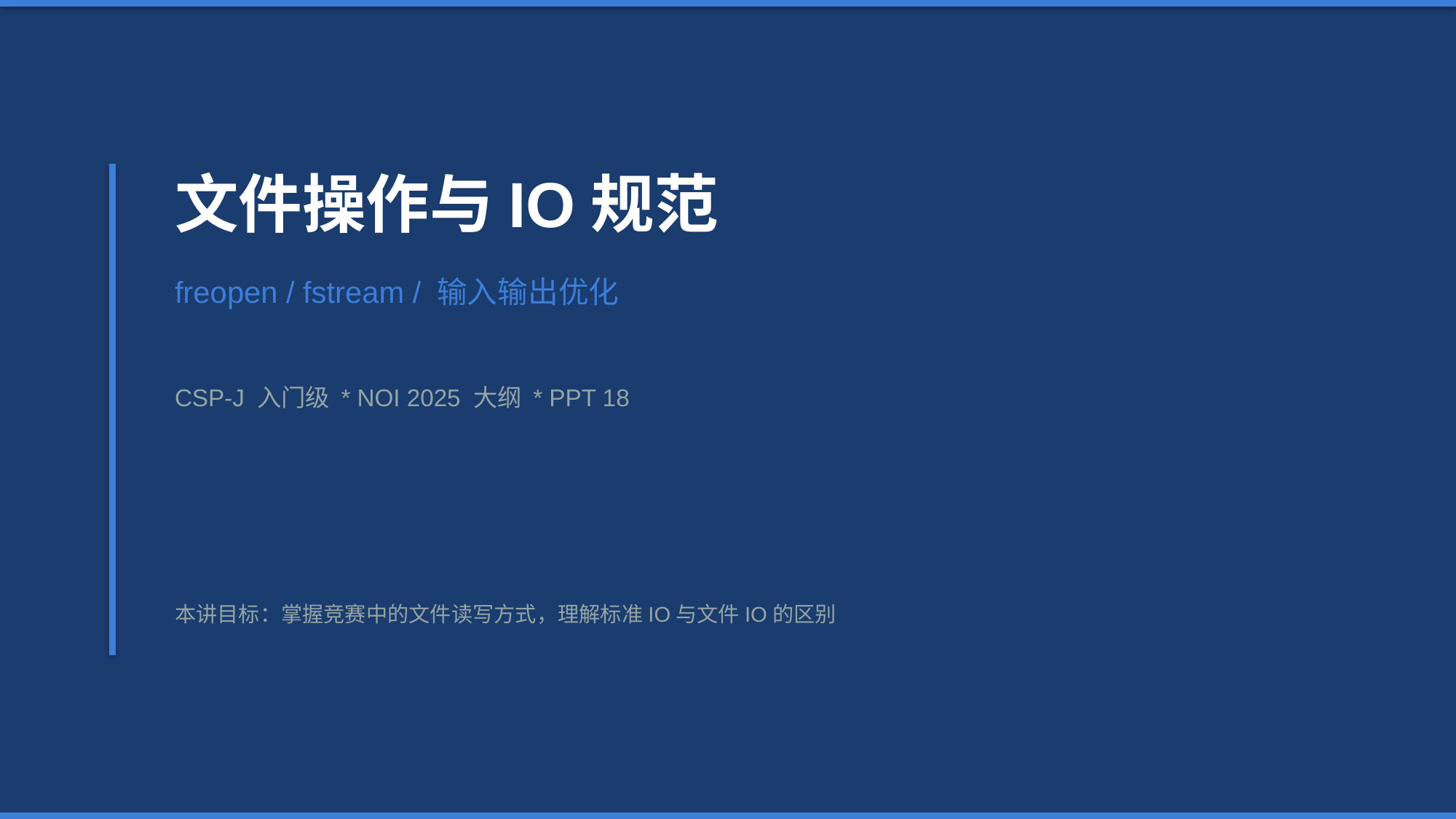

文件操作与IO规范
freopen / fstream / 输入输出优化
CSP-J 入门级 * NOI 2025 大纲 * PPT 18
本讲目标：掌握竞赛中的文件读写方式，理解标准IO与文件IO的区别